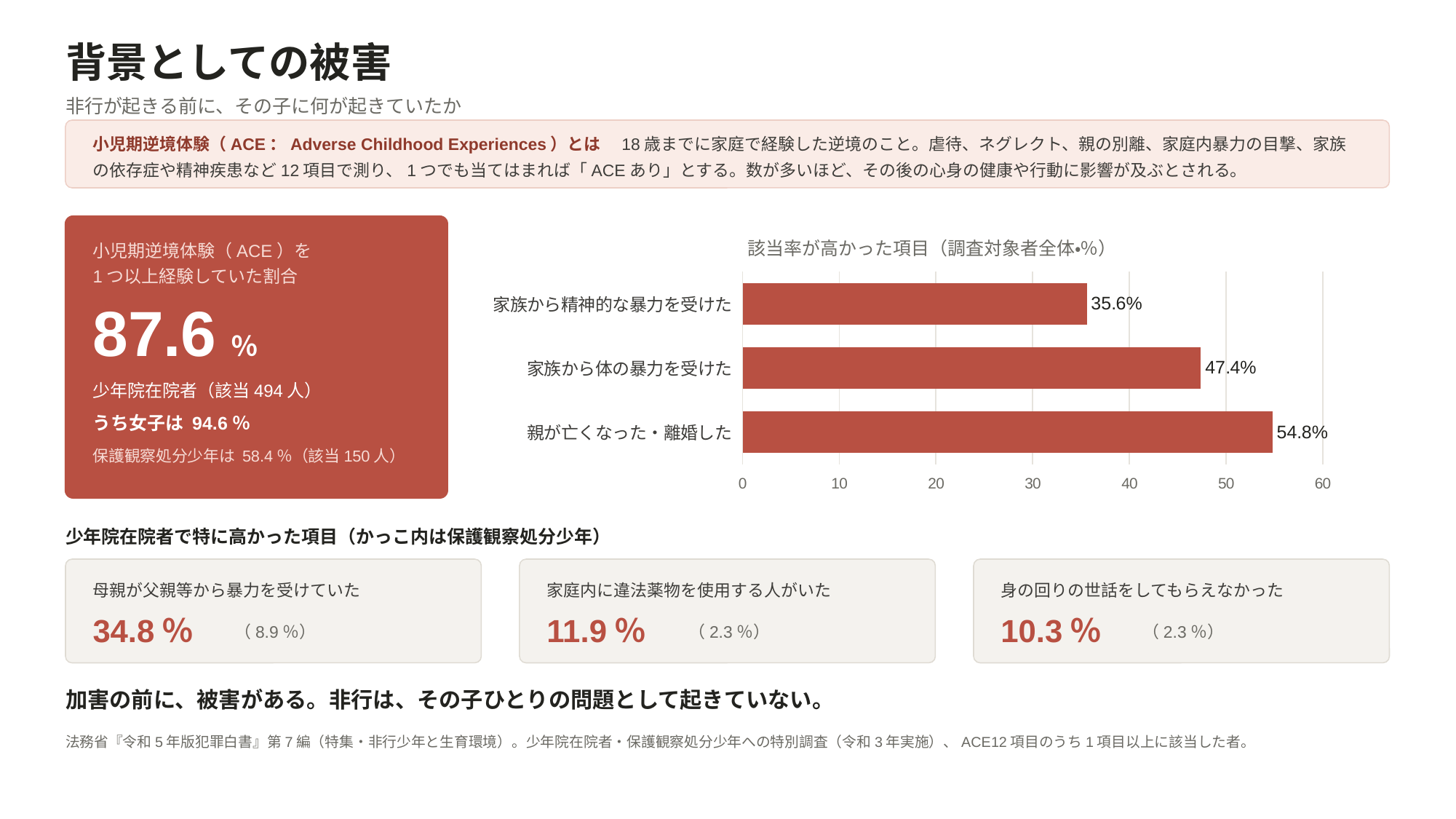

背景としての被害
非行が起きる前に、その子に何が起きていたか

小児期逆境体験（ACE：Adverse Childhood Experiences）とは　18歳までに家庭で経験した逆境のこと。虐待、ネグレクト、親の別離、家庭内暴力の目撃、家族の依存症や精神疾患など12項目で測り、1つでも当てはまれば「ACEあり」とする。数が多いほど、その後の心身の健康や行動に影響が及ぶとされる。

### Chart: 該当率が高かった項目（調査対象者全体・％）

| Category | 該当率 |
|---|---|
| 親が亡くなった・離婚した | 54.8 |
| 家族から体の暴力を受けた | 47.4 |
| 家族から精神的な暴力を受けた | 35.6 |
小児期逆境体験（ACE）を
1つ以上経験していた割合
87.6 ％
少年院在院者（該当494人）
うち女子は 94.6％
保護観察処分少年は 58.4％（該当150人）
少年院在院者で特に高かった項目（かっこ内は保護観察処分少年）

母親が父親等から暴力を受けていた
家庭内に違法薬物を使用する人がいた
身の回りの世話をしてもらえなかった
34.8％
11.9％
10.3％
（8.9％）
（2.3％）
（2.3％）
加害の前に、被害がある。非行は、その子ひとりの問題として起きていない。
法務省『令和5年版犯罪白書』第7編（特集・非行少年と生育環境）。少年院在院者・保護観察処分少年への特別調査（令和3年実施）、ACE12項目のうち1項目以上に該当した者。